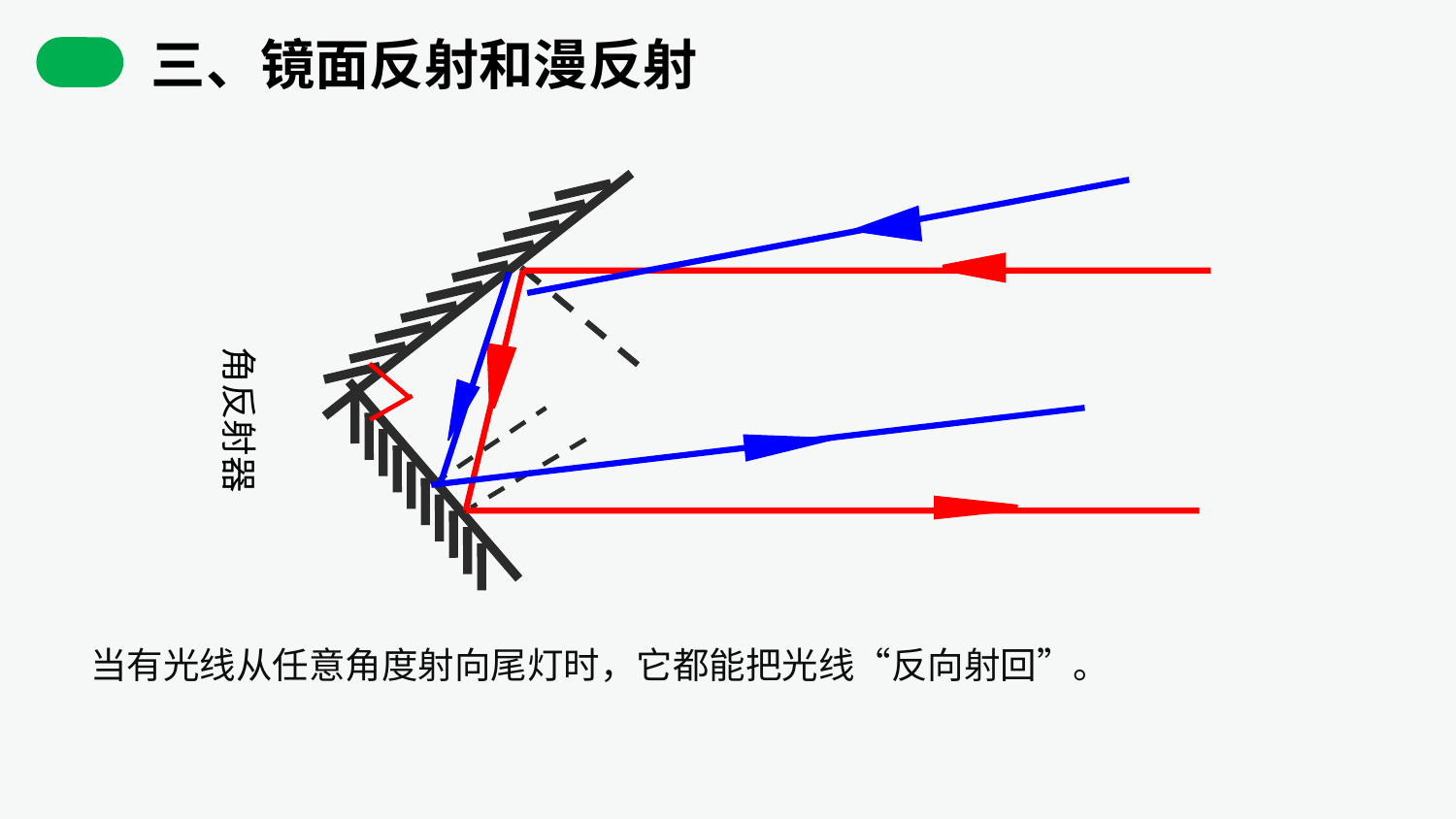

三、镜面反射和漫反射

角反射器

    当有光线从任意角度射向尾灯时，它都能把光线“反向射回”。